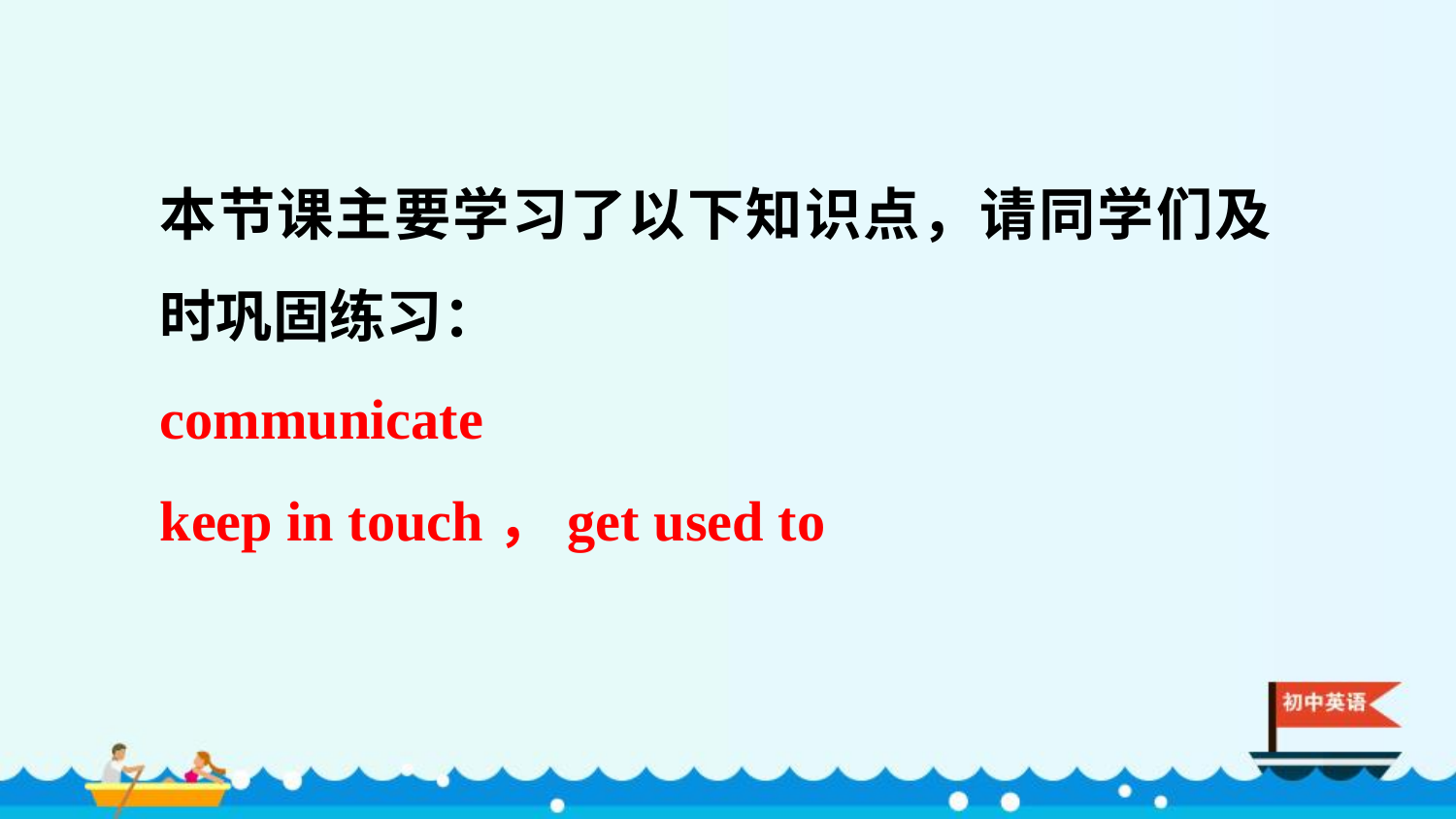

本节课主要学习了以下知识点，请同学们及时巩固练习：
communicate
keep in touch，get used to